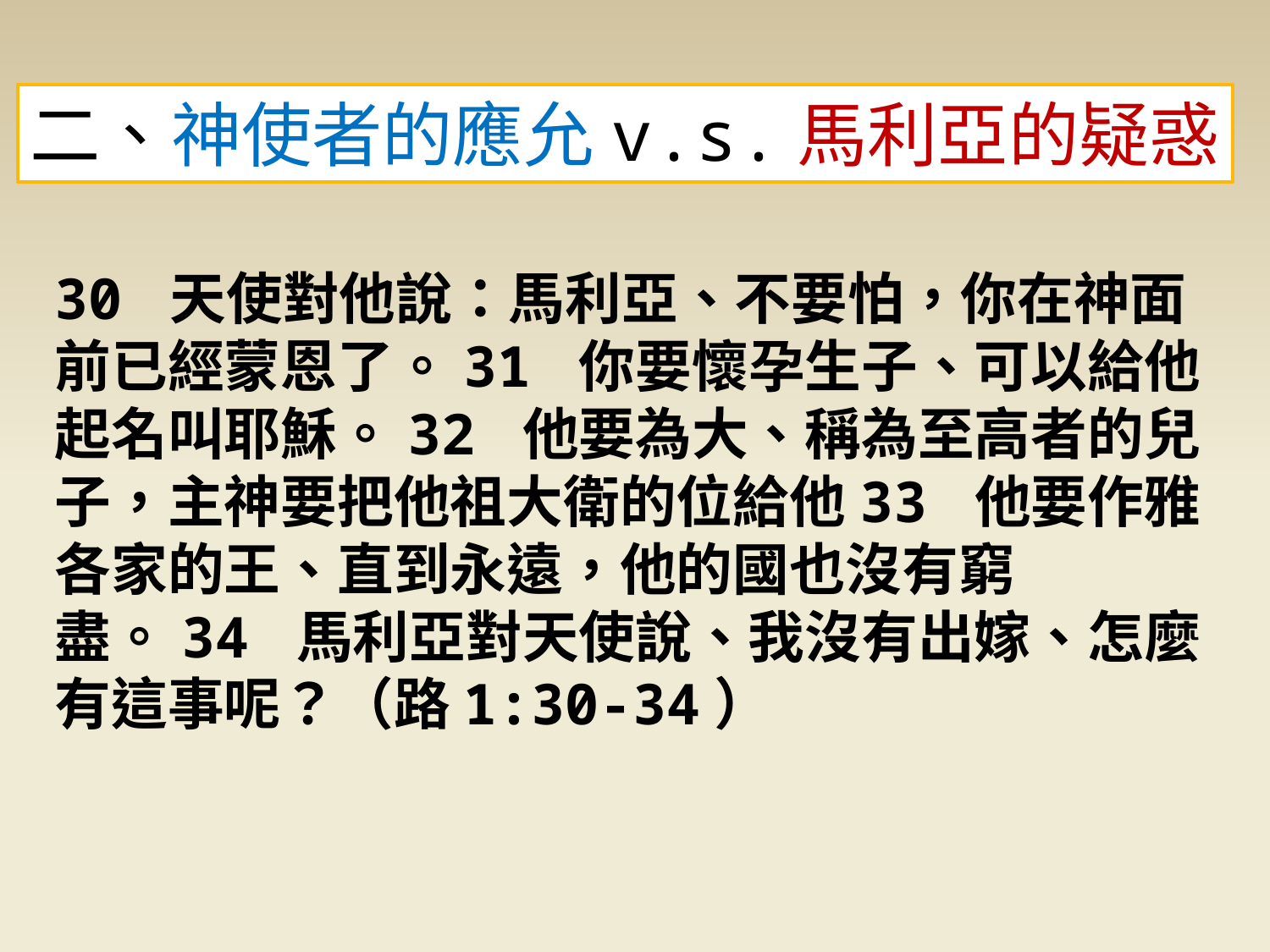

二、神使者的應允v.s.馬利亞的疑惑
30 天使對他說：馬利亞、不要怕，你在神面前已經蒙恩了。31 你要懷孕生子、可以給他起名叫耶穌。32 他要為大、稱為至高者的兒子，主神要把他祖大衛的位給他33 他要作雅各家的王、直到永遠，他的國也沒有窮盡。34 馬利亞對天使說、我沒有出嫁、怎麼有這事呢？（路1:30-34）